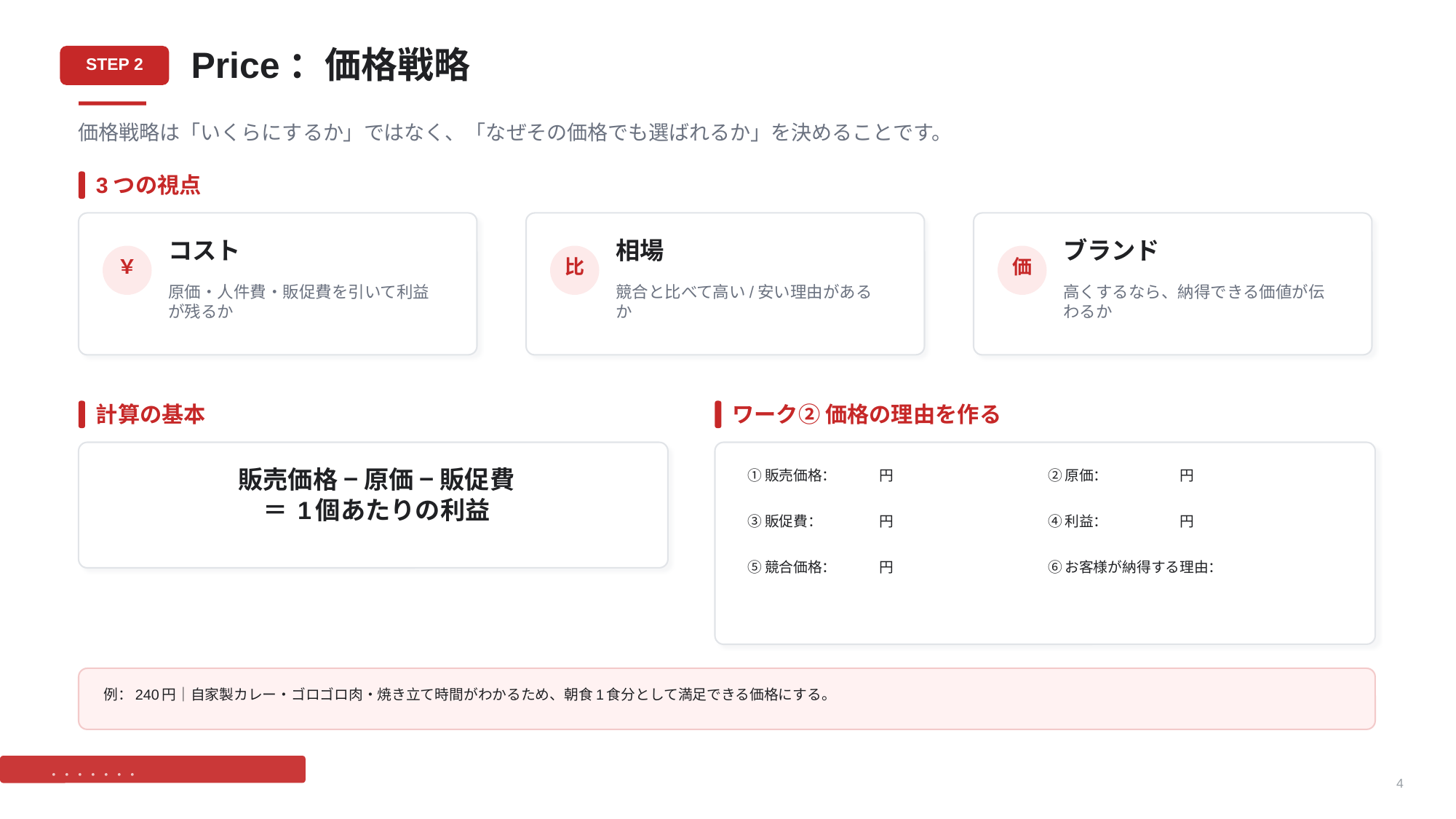

Price：価格戦略

STEP 2

価格戦略は「いくらにするか」ではなく、「なぜその価格でも選ばれるか」を決めることです。
3つの視点

コスト
相場
ブランド

￥
比
価
原価・人件費・販促費を引いて利益が残るか
競合と比べて高い/安い理由があるか
高くするなら、納得できる価値が伝わるか
計算の基本
ワーク② 価格の理由を作る

販売価格 − 原価 − 販促費
＝ 1個あたりの利益
①販売価格：　　　円
②原価：　　　　　円
③販促費：　　　　円
④利益：　　　　　円
⑤競合価格：　　　円
⑥お客様が納得する理由：

例：240円｜自家製カレー・ゴロゴロ肉・焼き立て時間がわかるため、朝食1食分として満足できる価格にする。

4